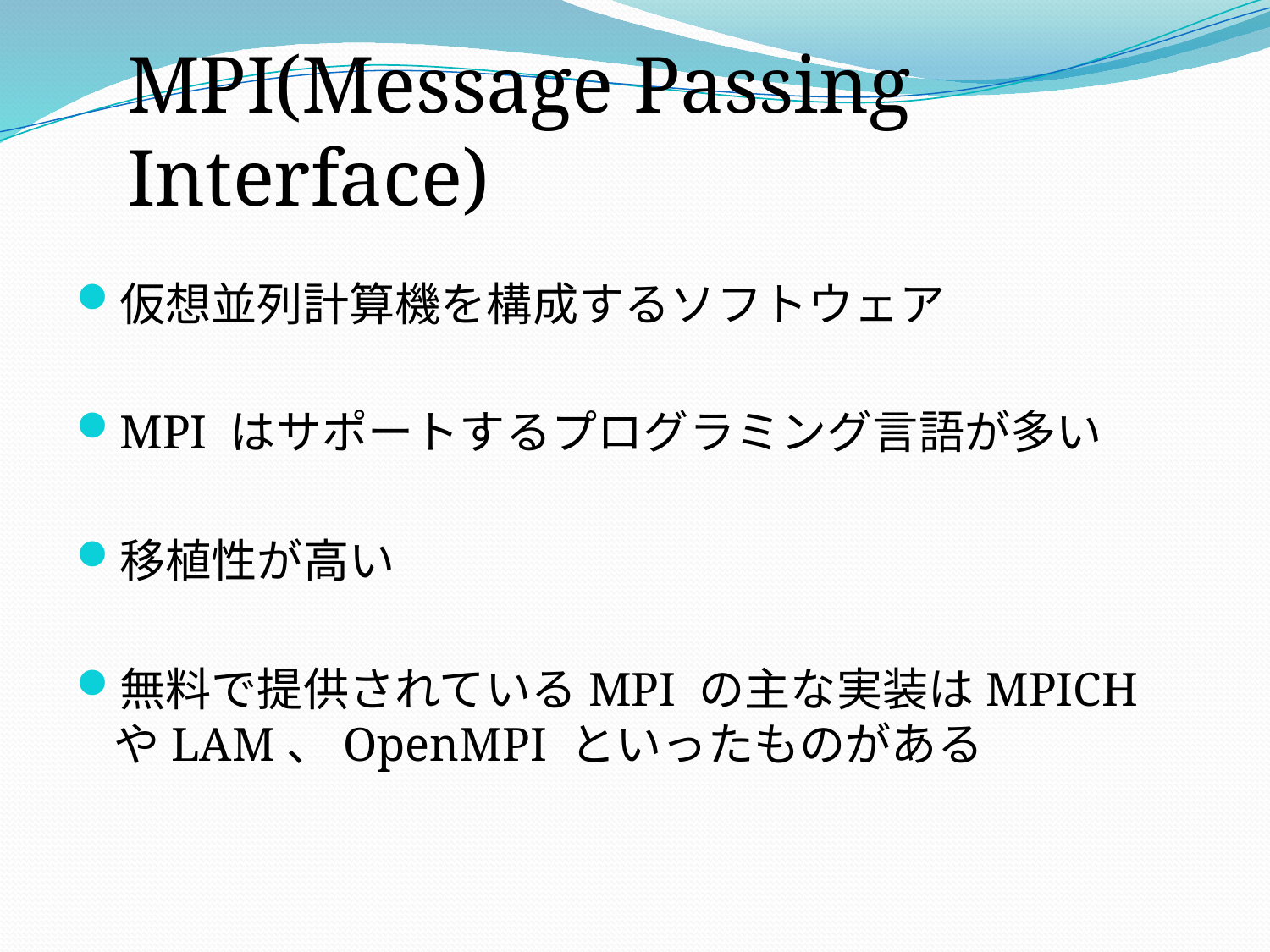

# MPI(Message Passing Interface)
仮想並列計算機を構成するソフトウェア

MPI はサポートするプログラミング言語が多い

移植性が高い

無料で提供されているMPI の主な実装はMPICHやLAM、OpenMPI といったものがある